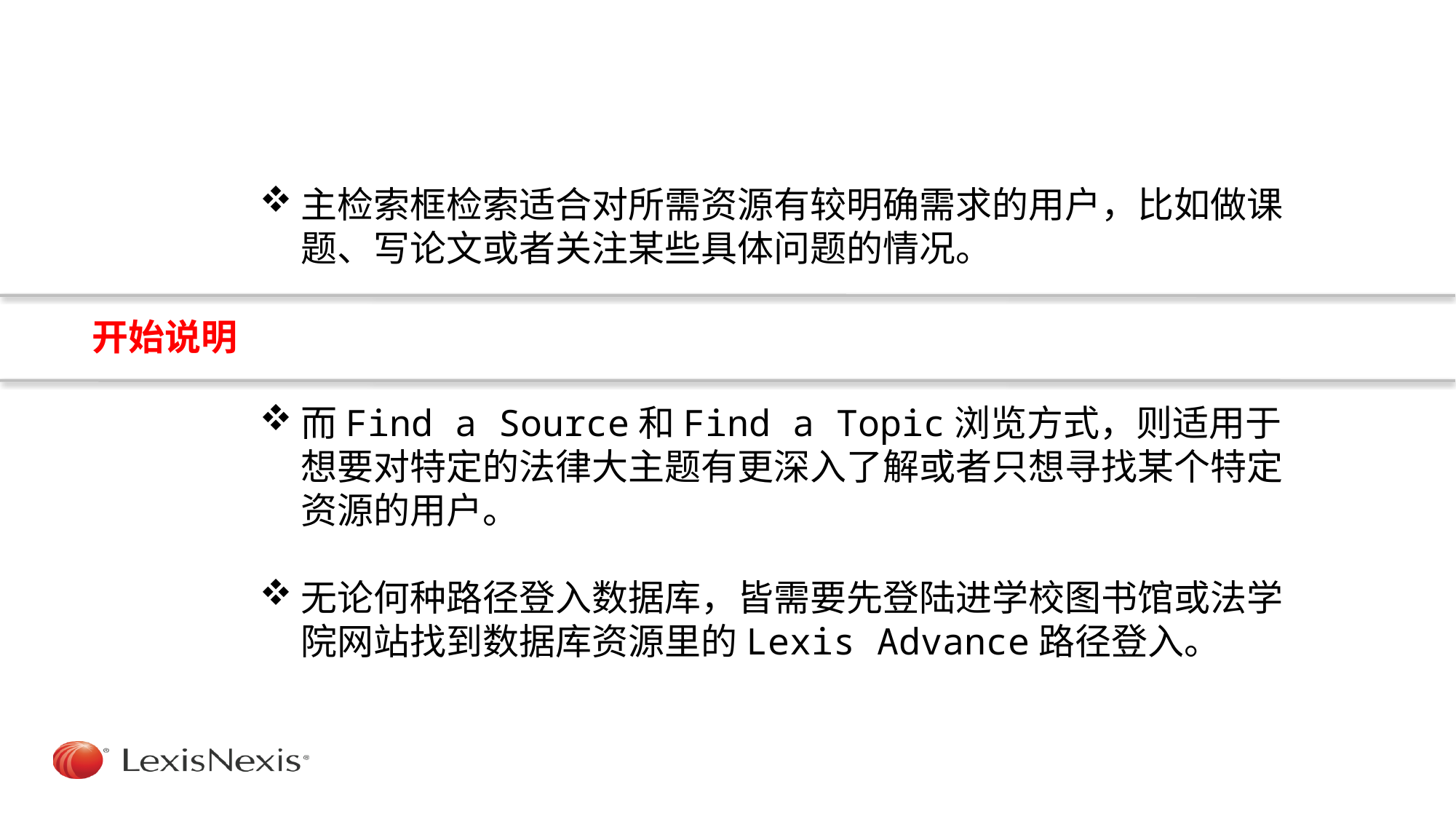

主检索框检索适合对所需资源有较明确需求的用户，比如做课题、写论文或者关注某些具体问题的情况。

而Find a Source和Find a Topic浏览方式，则适用于想要对特定的法律大主题有更深入了解或者只想寻找某个特定资源的用户。

无论何种路径登入数据库，皆需要先登陆进学校图书馆或法学院网站找到数据库资源里的Lexis Advance路径登入。
开始说明